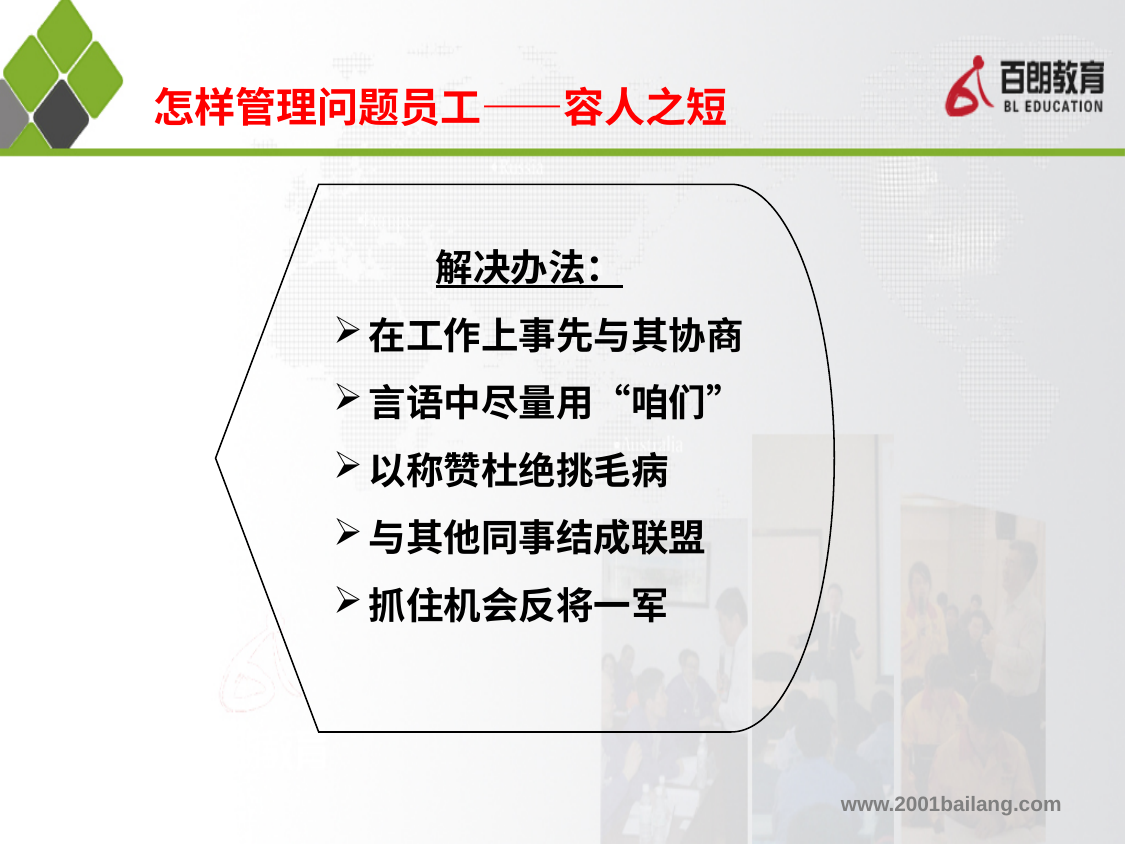

# 怎样管理问题员工——容人之短
           解决办法：
在工作上事先与其协商
言语中尽量用“咱们”
以称赞杜绝挑毛病
与其他同事结成联盟
抓住机会反将一军